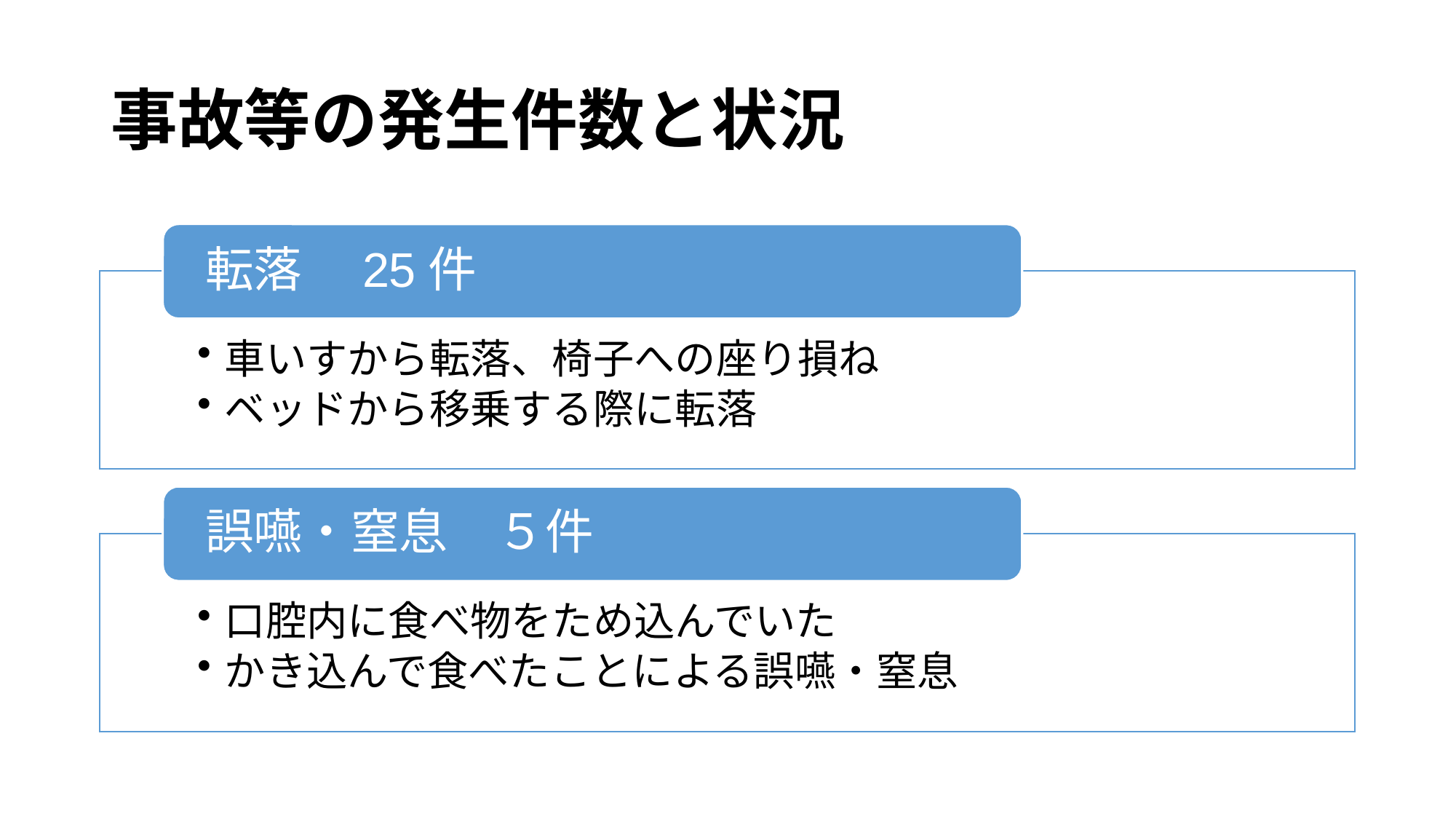

# 事故等の発生件数と状況
車いすから転落、椅子への座り損ね
ベッドから移乗する際に転落
転落　25件
口腔内に食べ物をため込んでいた
かき込んで食べたことによる誤嚥・窒息
誤嚥・窒息　５件